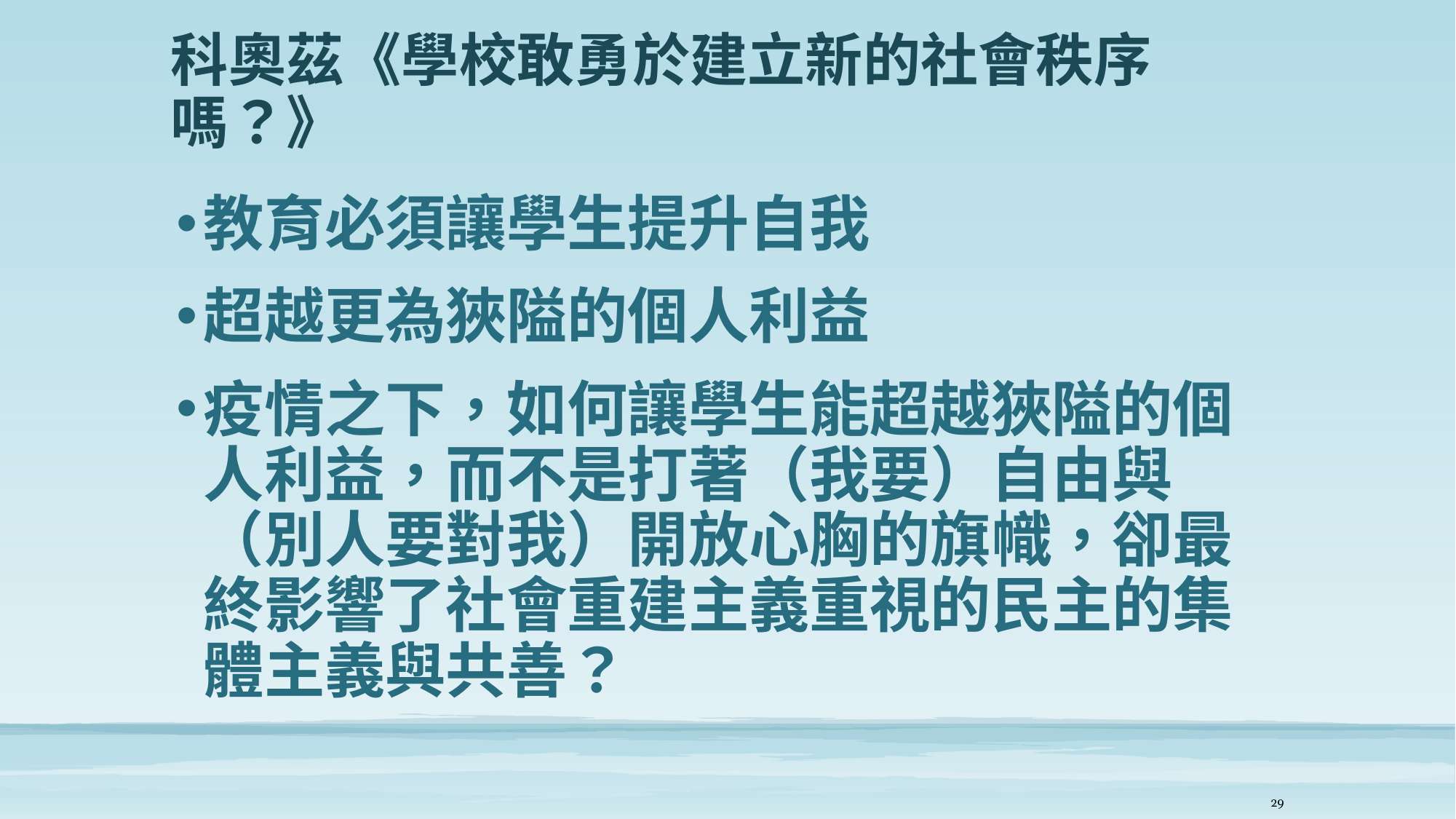

# 科奧茲《學校敢勇於建立新的社會秩序嗎？》
教育必須讓學生提升自我
超越更為狹隘的個人利益
疫情之下，如何讓學生能超越狹隘的個人利益，而不是打著（我要）自由與（別人要對我）開放心胸的旗幟，卻最終影響了社會重建主義重視的民主的集體主義與共善？

29